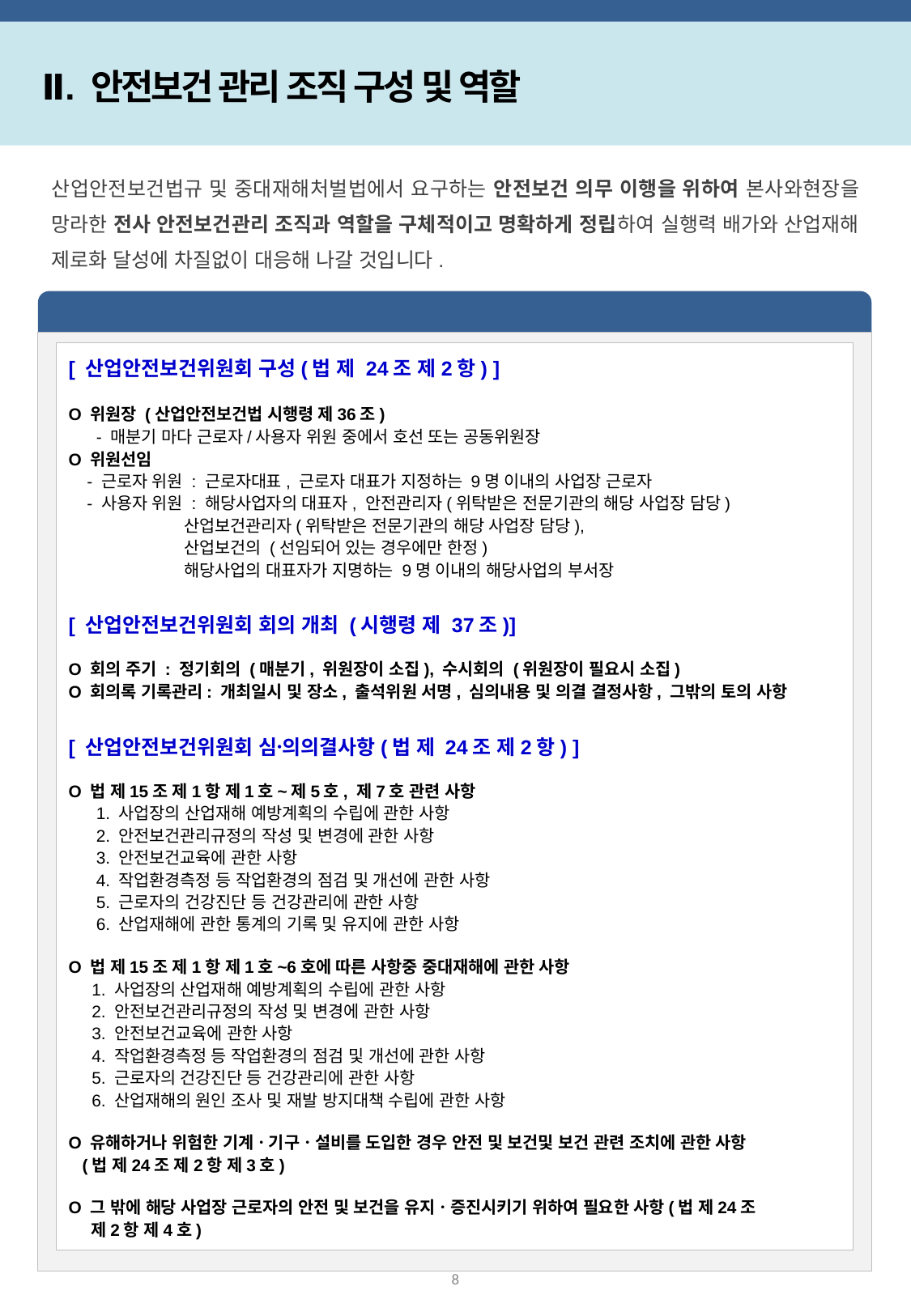

Ⅱ. 안전보건 관리 조직 구성 및 역할
산업안전보건법규 및 중대재해처벌법에서 요구하는 안전보건 의무 이행을 위하여 본사와현장을 망라한 전사 안전보건관리 조직과 역할을 구체적이고 명확하게 정립하여 실행력 배가와 산업재해 제로화 달성에 차질없이 대응해 나갈 것입니다.
산업안전보건위원회 구성 및 운영

[ 산업안전보건위원회 구성(법 제 24조 제2항) ]

O 위원장 (산업안전보건법 시행령 제36조)
      - 매분기 마다 근로자/사용자 위원 중에서 호선 또는 공동위원장
O 위원선임
    - 근로자 위원 : 근로자대표, 근로자 대표가 지정하는 9명 이내의 사업장 근로자
    - 사용자 위원 : 해당사업자의 대표자, 안전관리자(위탁받은 전문기관의 해당 사업장 담당)
                        산업보건관리자(위탁받은 전문기관의 해당 사업장 담당),
                        산업보건의 (선임되어 있는 경우에만 한정)
                        해당사업의 대표자가 지명하는 9명 이내의 해당사업의 부서장

[ 산업안전보건위원회 회의 개최 (시행령 제 37조)]

O 회의 주기 : 정기회의 (매분기, 위원장이 소집), 수시회의 (위원장이 필요시 소집)
O 회의록 기록관리: 개최일시 및 장소, 출석위원 서명, 심의내용 및 의결 결정사항, 그밖의 토의 사항

[ 산업안전보건위원회 심의〮의결사항(법 제 24조 제2항) ]

O 법 제15조 제1항 제1호~제5호, 제7호 관련 사항
      1. 사업장의 산업재해 예방계획의 수립에 관한 사항
      2. 안전보건관리규정의 작성 및 변경에 관한 사항
      3. 안전보건교육에 관한 사항
      4. 작업환경측정 등 작업환경의 점검 및 개선에 관한 사항
      5. 근로자의 건강진단 등 건강관리에 관한 사항
      6. 산업재해에 관한 통계의 기록 및 유지에 관한 사항

O 법 제15조 제1항 제1호~6호에 따른 사항중 중대재해에 관한 사항
     1. 사업장의 산업재해 예방계획의 수립에 관한 사항
     2. 안전보건관리규정의 작성 및 변경에 관한 사항
     3. 안전보건교육에 관한 사항
     4. 작업환경측정 등 작업환경의 점검 및 개선에 관한 사항
     5. 근로자의 건강진단 등 건강관리에 관한 사항
     6. 산업재해의 원인 조사 및 재발 방지대책 수립에 관한 사항

O 유해하거나 위험한 기계ㆍ기구ㆍ설비를 도입한 경우 안전 및 보건및 보건 관련 조치에 관한 사항
   (법 제24조 제2항 제3호)

O 그 밖에 해당 사업장 근로자의 안전 및 보건을 유지ㆍ증진시키기 위하여 필요한 사항(법 제24조
    제2항 제4호)
8